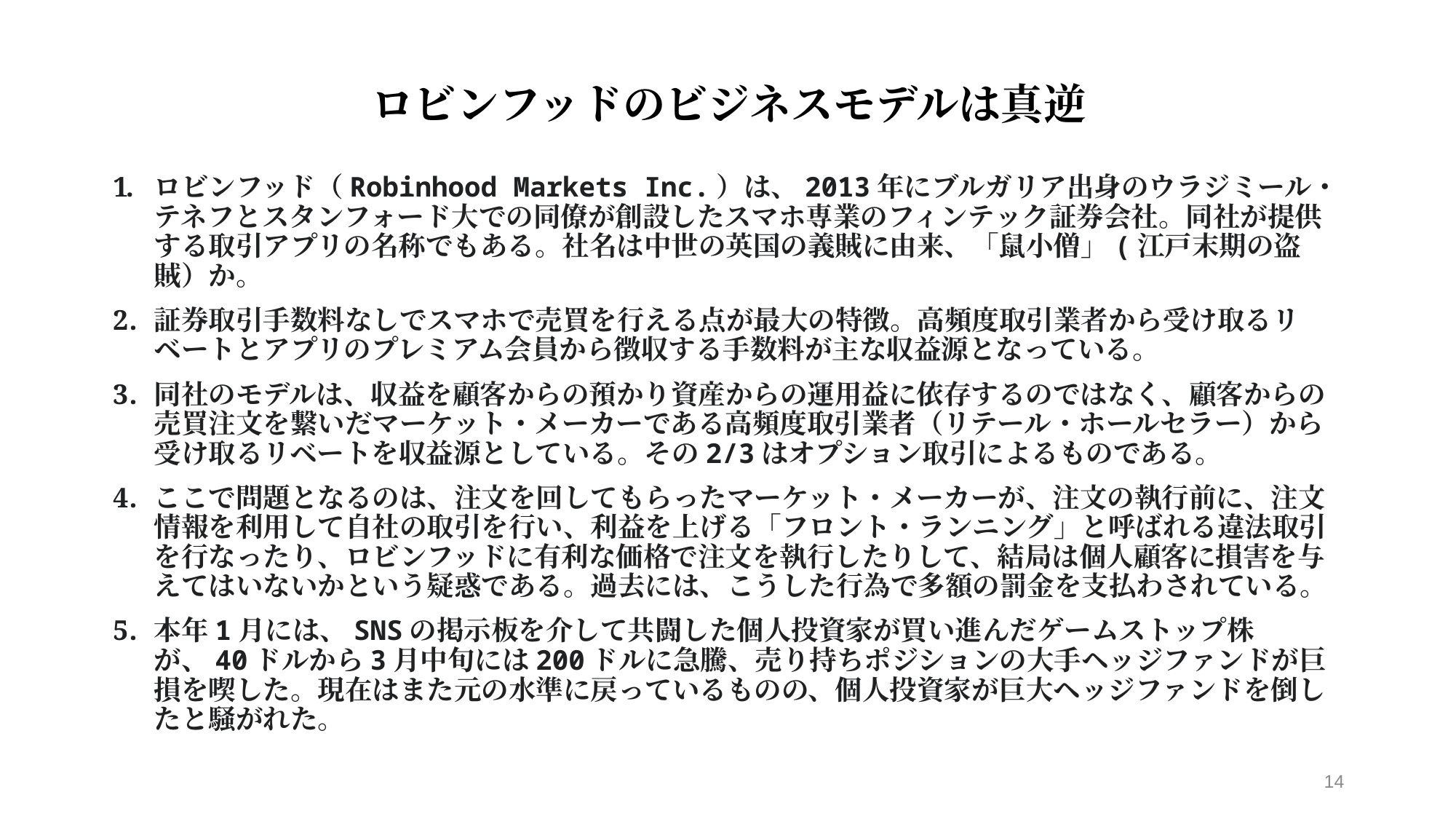

# ロビンフッドのビジネスモデルは真逆
ロビンフッド（Robinhood Markets Inc.）は、2013年にブルガリア出身のウラジミール・テネフとスタンフォード大での同僚が創設したスマホ専業のフィンテック証券会社。同社が提供する取引アプリの名称でもある。社名は中世の英国の義賊に由来、「鼠小僧」(江戸末期の盗賊）か。
証券取引手数料なしでスマホで売買を行える点が最大の特徴。高頻度取引業者から受け取るリベートとアプリのプレミアム会員から徴収する手数料が主な収益源となっている。
同社のモデルは、収益を顧客からの預かり資産からの運用益に依存するのではなく、顧客からの売買注文を繋いだマーケット・メーカーである高頻度取引業者（リテール・ホールセラー）から受け取るリベートを収益源としている。その2/3はオプション取引によるものである。
ここで問題となるのは、注文を回してもらったマーケット・メーカーが、注文の執行前に、注文情報を利用して自社の取引を行い、利益を上げる「フロント・ランニング」と呼ばれる違法取引を行なったり、ロビンフッドに有利な価格で注文を執行したりして、結局は個人顧客に損害を与えてはいないかという疑惑である。過去には、こうした行為で多額の罰金を支払わされている。
本年1月には、SNSの掲示板を介して共闘した個人投資家が買い進んだゲームストップ株が、40ドルから3月中旬には200ドルに急騰、売り持ちポジションの大手ヘッジファンドが巨損を喫した。現在はまた元の水準に戻っているものの、個人投資家が巨大ヘッジファンドを倒したと騒がれた。
14